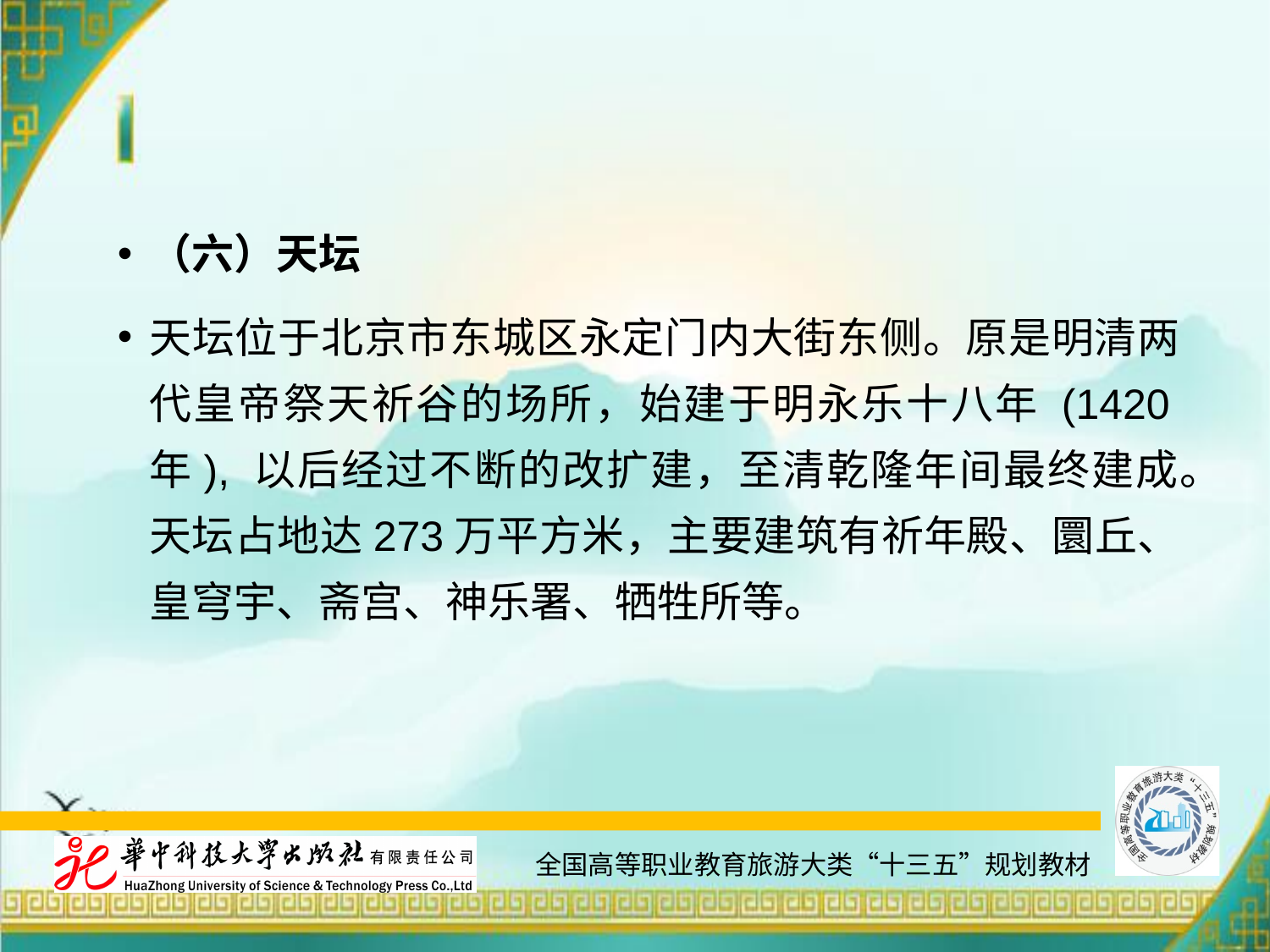

#
（六）天坛
天坛位于北京市东城区永定门内大街东侧。原是明清两代皇帝祭天祈谷的场所，始建于明永乐十八年 (1420年), 以后经过不断的改扩建，至清乾隆年间最终建成。天坛占地达273万平方米，主要建筑有祈年殿、圜丘、皇穹宇、斋宫、神乐署、牺牲所等。